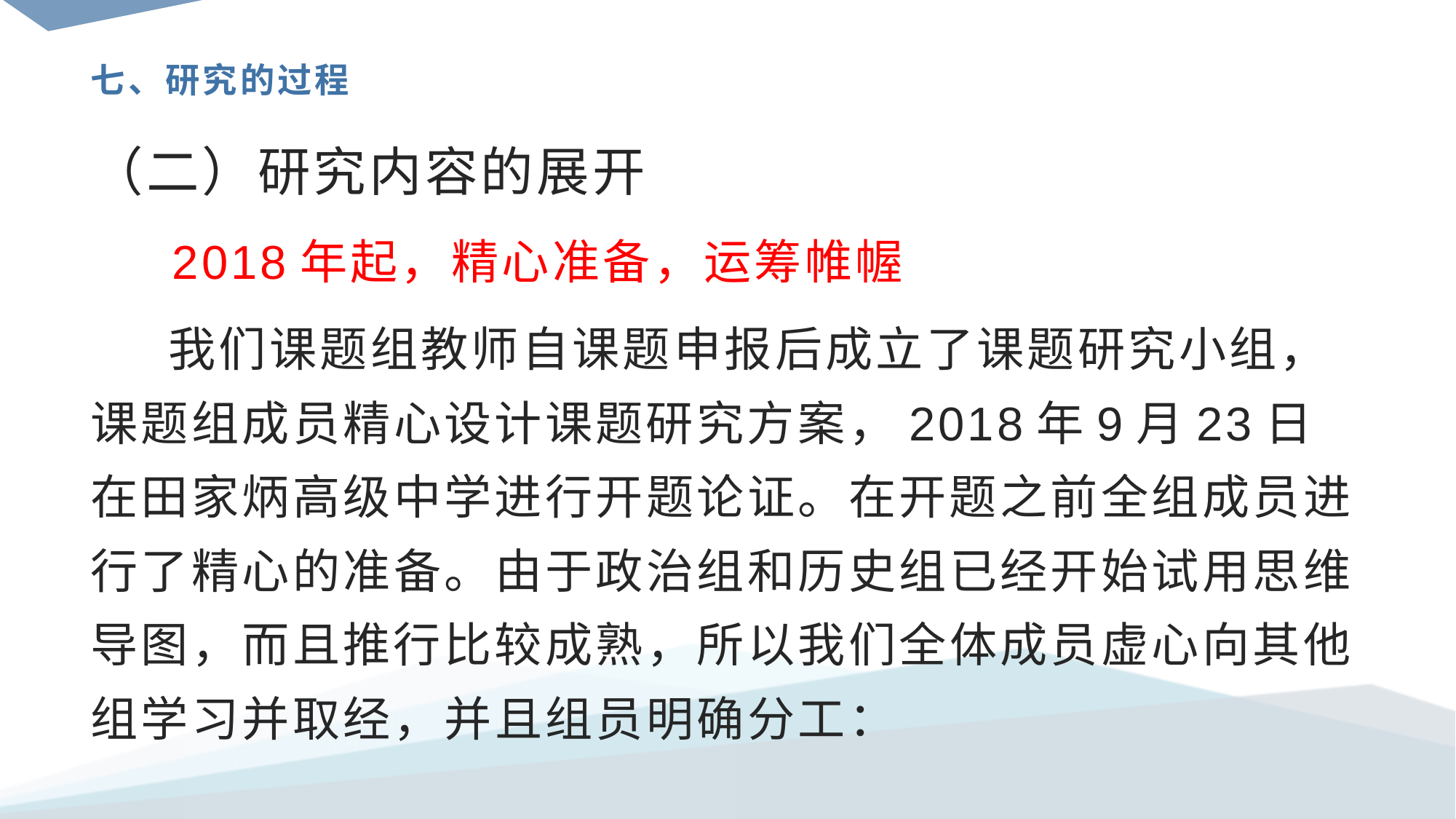

# 七、研究的过程
（二）研究内容的展开
     2018年起，精心准备，运筹帷幄
     我们课题组教师自课题申报后成立了课题研究小组，课题组成员精心设计课题研究方案，2018年9月23日在田家炳高级中学进行开题论证。在开题之前全组成员进行了精心的准备。由于政治组和历史组已经开始试用思维导图，而且推行比较成熟，所以我们全体成员虚心向其他组学习并取经，并且组员明确分工：